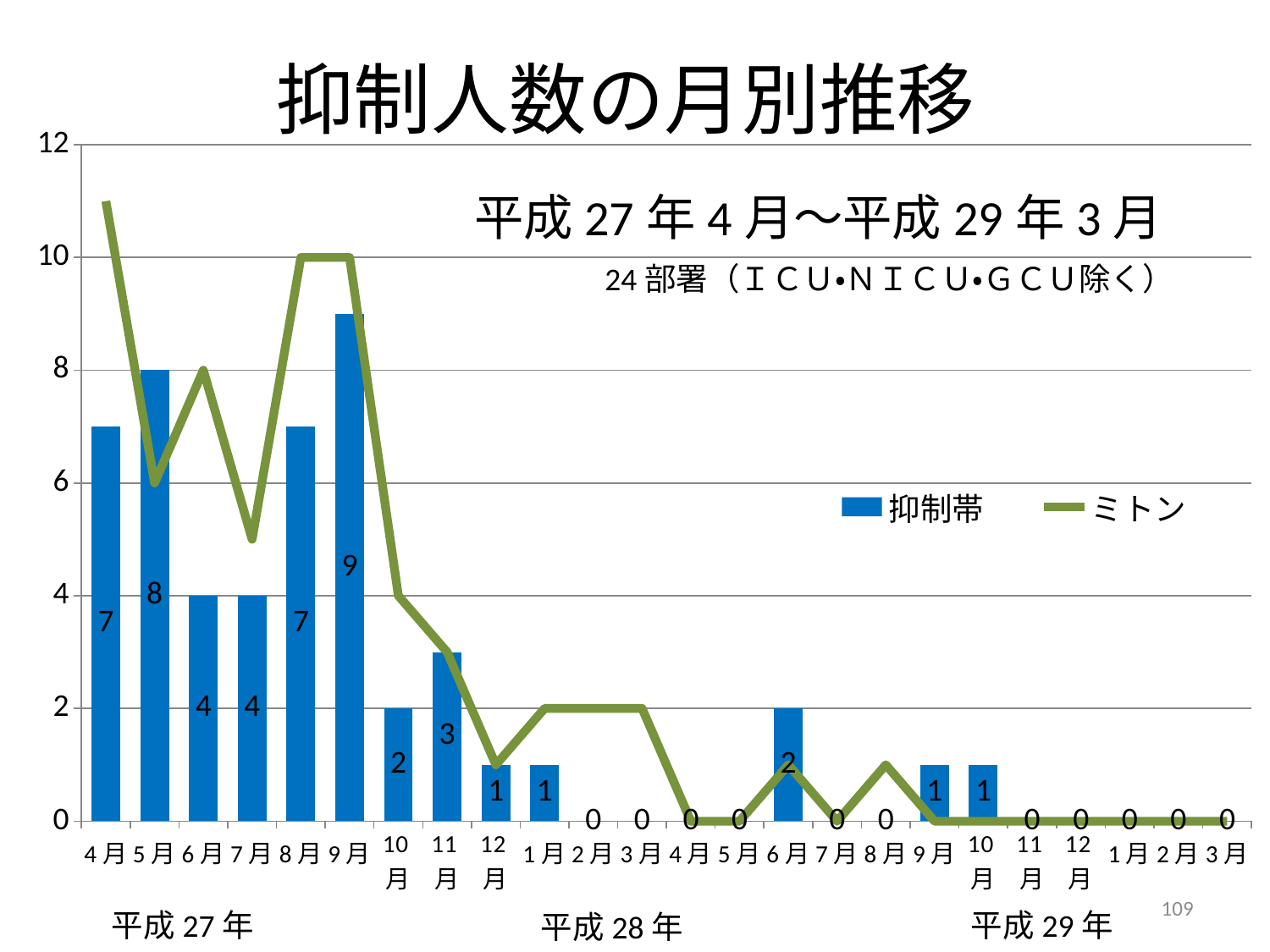

# 抑制人数の月別推移

### Chart

| Category | 抑制帯 | ミトン |
|---|---|---|
| 4月 | 7.0 | 11.0 |
| 5月 | 8.0 | 6.0 |
| 6月 | 4.0 | 8.0 |
| 7月 | 4.0 | 5.0 |
| 8月 | 7.0 | 10.0 |
| 9月 | 9.0 | 10.0 |
| 10月 | 2.0 | 4.0 |
| 11月 | 3.0 | 3.0 |
| 12月 | 1.0 | 1.0 |
| 1月 | 1.0 | 2.0 |
| 2月 | 0.0 | 2.0 |
| 3月 | 0.0 | 2.0 |
| 4月 | 0.0 | 0.0 |
| 5月 | 0.0 | 0.0 |
| 6月 | 2.0 | 1.0 |
| 7月 | 0.0 | 0.0 |
| 8月 | 0.0 | 1.0 |
| 9月 | 1.0 | 0.0 |
| 10月 | 1.0 | 0.0 |
| 11月 | 0.0 | 0.0 |
| 12月 | 0.0 | 0.0 |
| 1月 | 0.0 | 0.0 |
| 2月 | 0.0 | 0.0 |
| 3月 | 0.0 | 0.0 |
平成27年4月～平成29年3月
24部署（ＩＣＵ・ＮＩＣＵ・ＧＣＵ除く）
109
平成29年
平成27年
平成28年